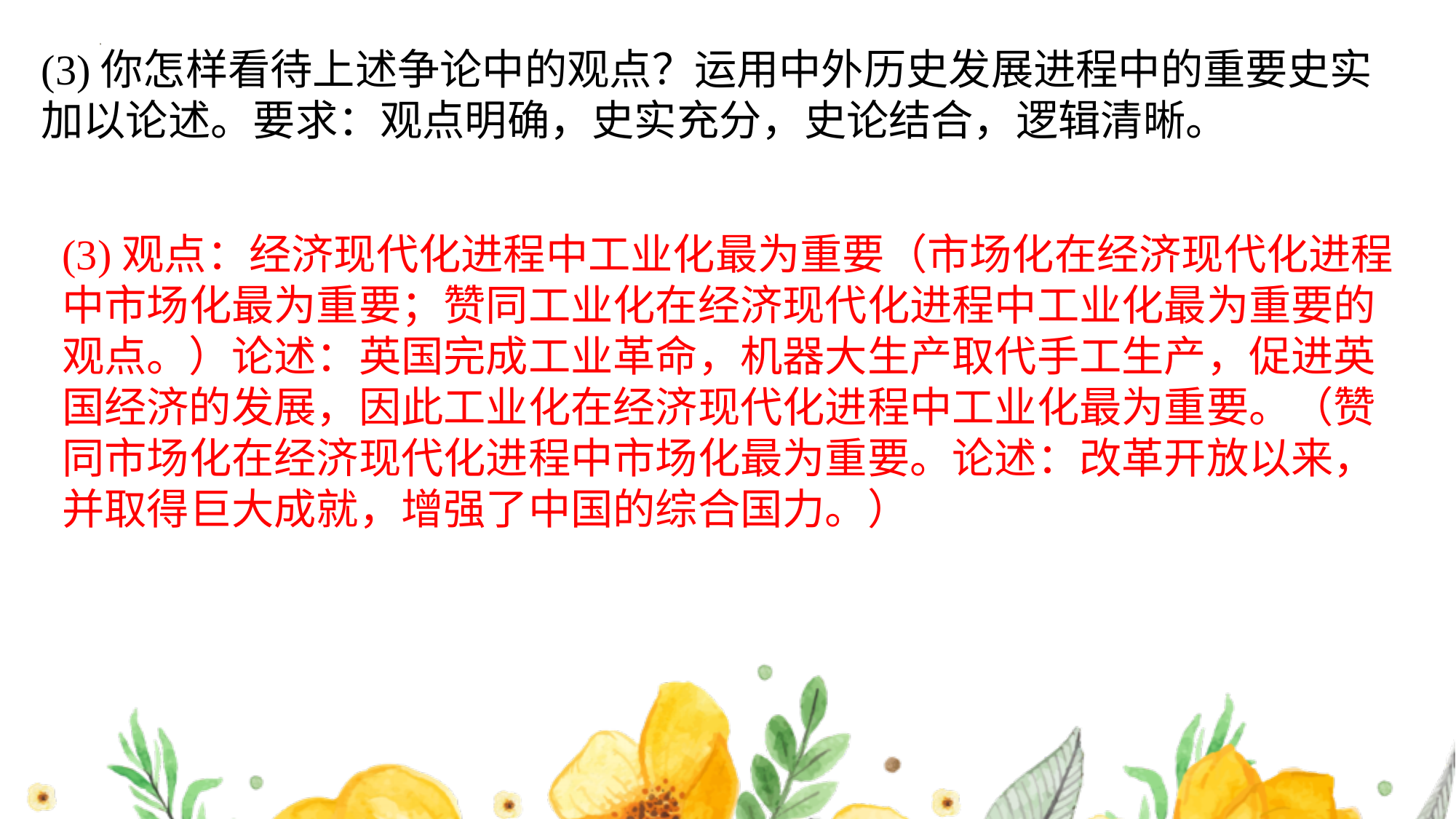

(3)你怎样看待上述争论中的观点？运用中外历史发展进程中的重要史实加以论述。要求：观点明确，史实充分，史论结合，逻辑清晰。
(3)观点：经济现代化进程中工业化最为重要（市场化在经济现代化进程中市场化最为重要；赞同工业化在经济现代化进程中工业化最为重要的观点。）论述：英国完成工业革命，机器大生产取代手工生产，促进英国经济的发展，因此工业化在经济现代化进程中工业化最为重要。（赞同市场化在经济现代化进程中市场化最为重要。论述：改革开放以来，并取得巨大成就，增强了中国的综合国力。）